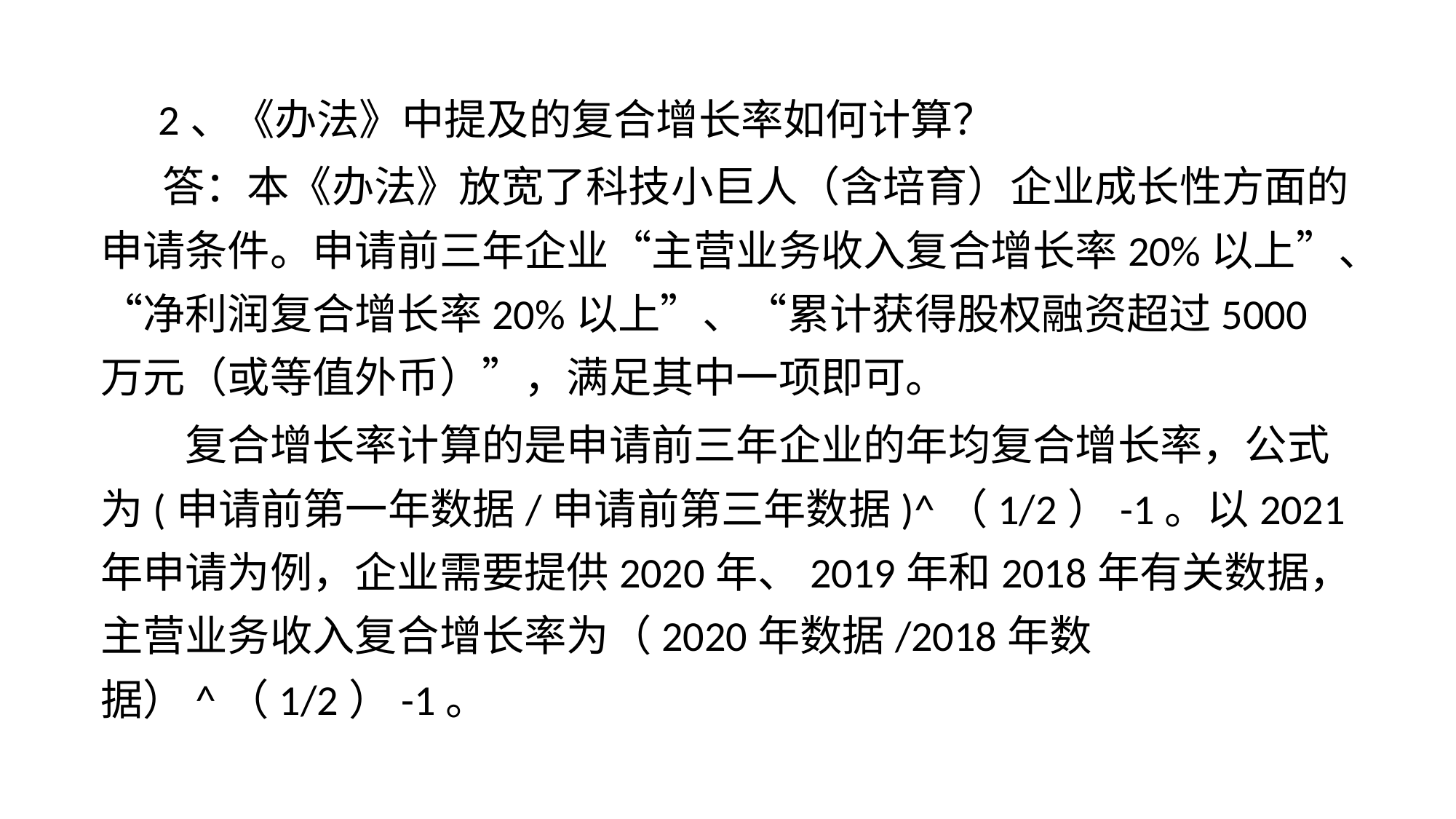

2、《办法》中提及的复合增长率如何计算？
 　答：本《办法》放宽了科技小巨人（含培育）企业成长性方面的申请条件。申请前三年企业“主营业务收入复合增长率20%以上”、“净利润复合增长率20%以上”、“累计获得股权融资超过5000万元（或等值外币）”，满足其中一项即可。
　　复合增长率计算的是申请前三年企业的年均复合增长率，公式为(申请前第一年数据/申请前第三年数据)^（1/2）-1。以2021年申请为例，企业需要提供2020年、2019年和2018年有关数据，主营业务收入复合增长率为（2020年数据/2018年数据）^（1/2）-1。